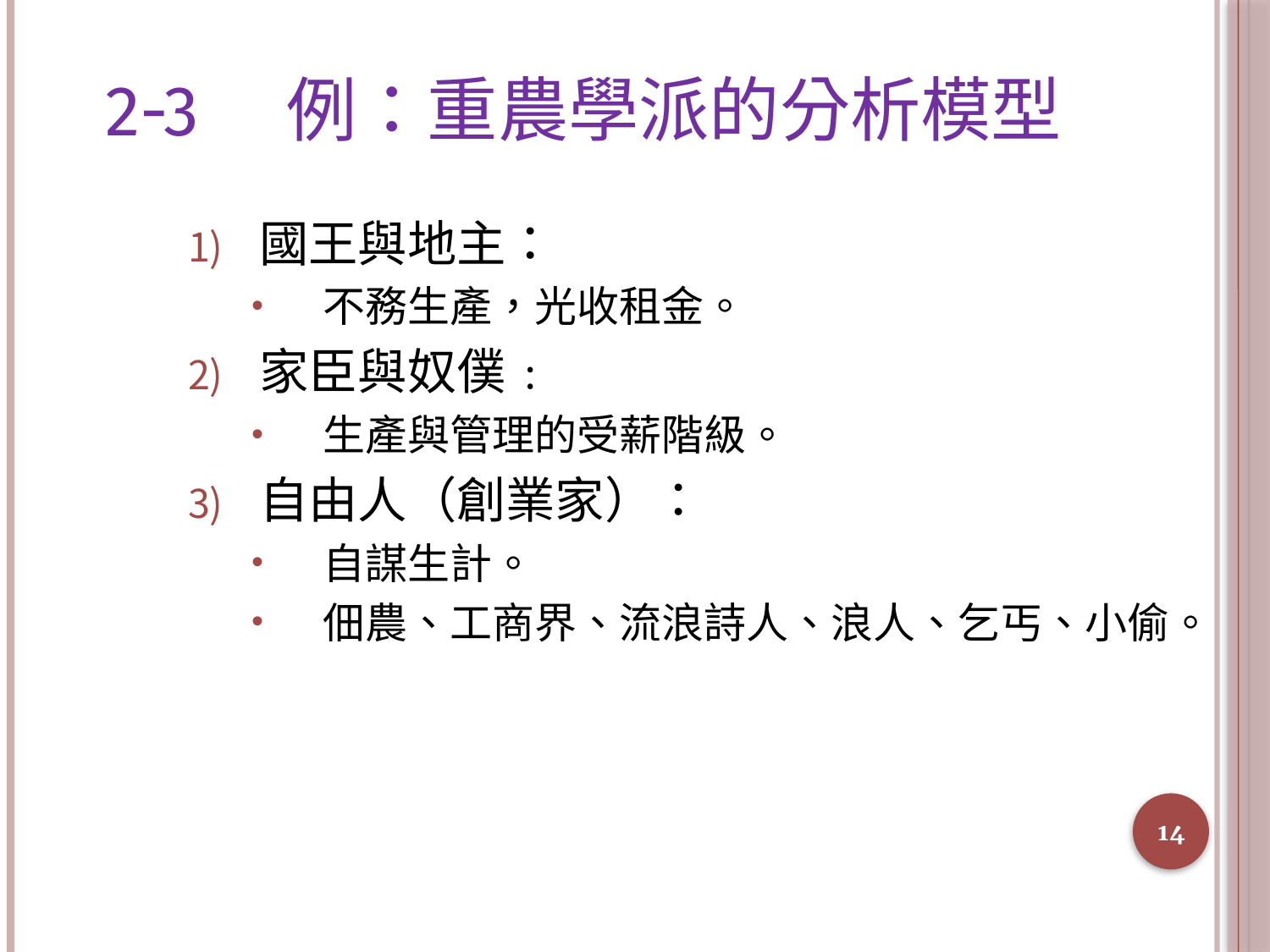

# 2-3　例：重農學派的分析模型
國王與地主：
不務生產，光收租金。
家臣與奴僕﹕
生產與管理的受薪階級。
自由人（創業家）：
自謀生計。
佃農、工商界、流浪詩人、浪人、乞丐、小偷。
14